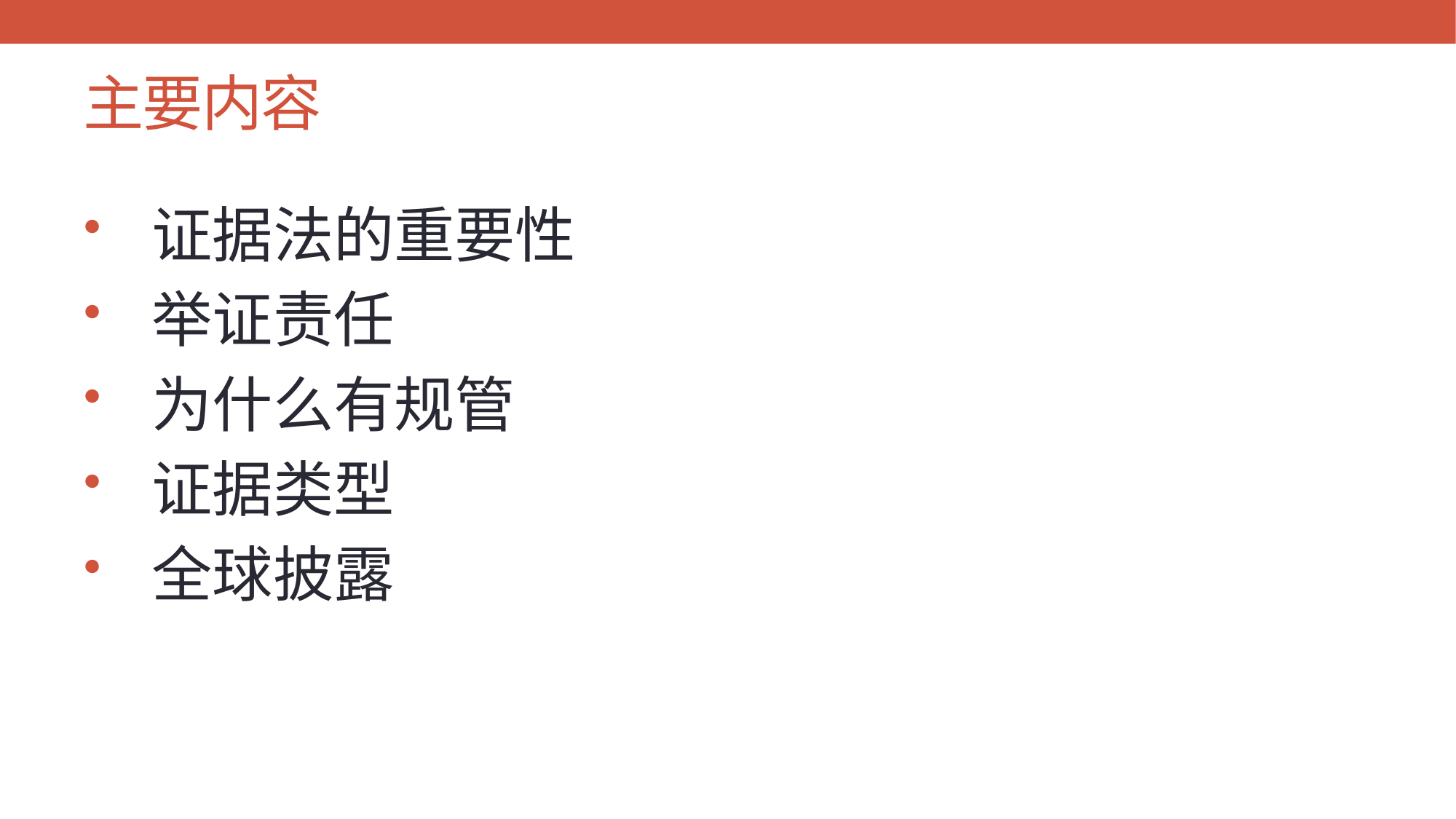

# 主要内容
证据法的重要性
举证责任
为什么有规管
证据类型
全球披露